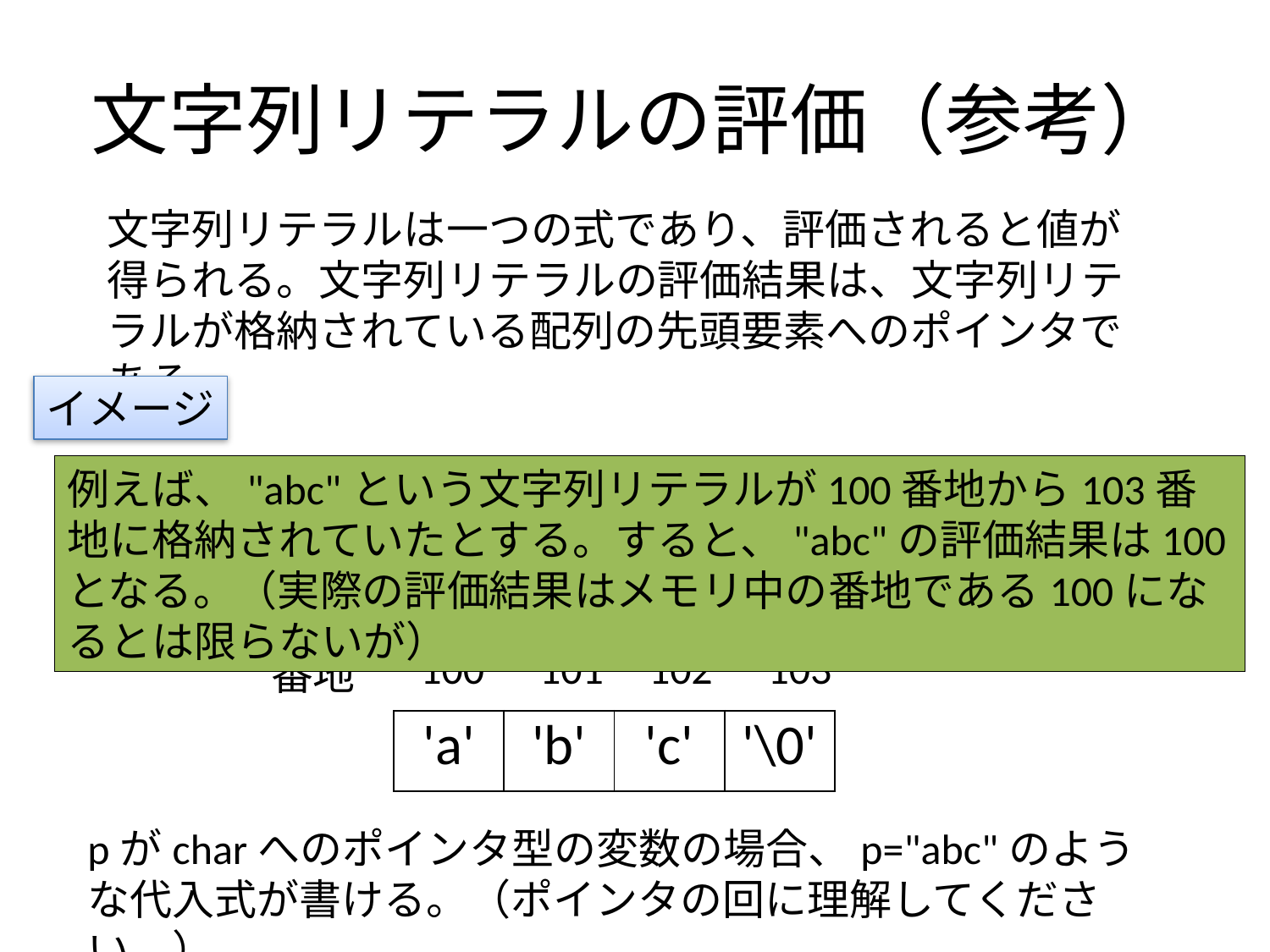

# 文字列リテラルの評価（参考）
文字列リテラルは一つの式であり、評価されると値が得られる。文字列リテラルの評価結果は、文字列リテラルが格納されている配列の先頭要素へのポインタである。
イメージ
例えば、"abc"という文字列リテラルが100番地から103番地に格納されていたとする。すると、"abc"の評価結果は100となる。（実際の評価結果はメモリ中の番地である100になるとは限らないが）
100
101
102
103
番地
| 'a' | 'b' | 'c' | '\0' |
| --- | --- | --- | --- |
pがcharへのポインタ型の変数の場合、p="abc"のような代入式が書ける。（ポインタの回に理解してください。）